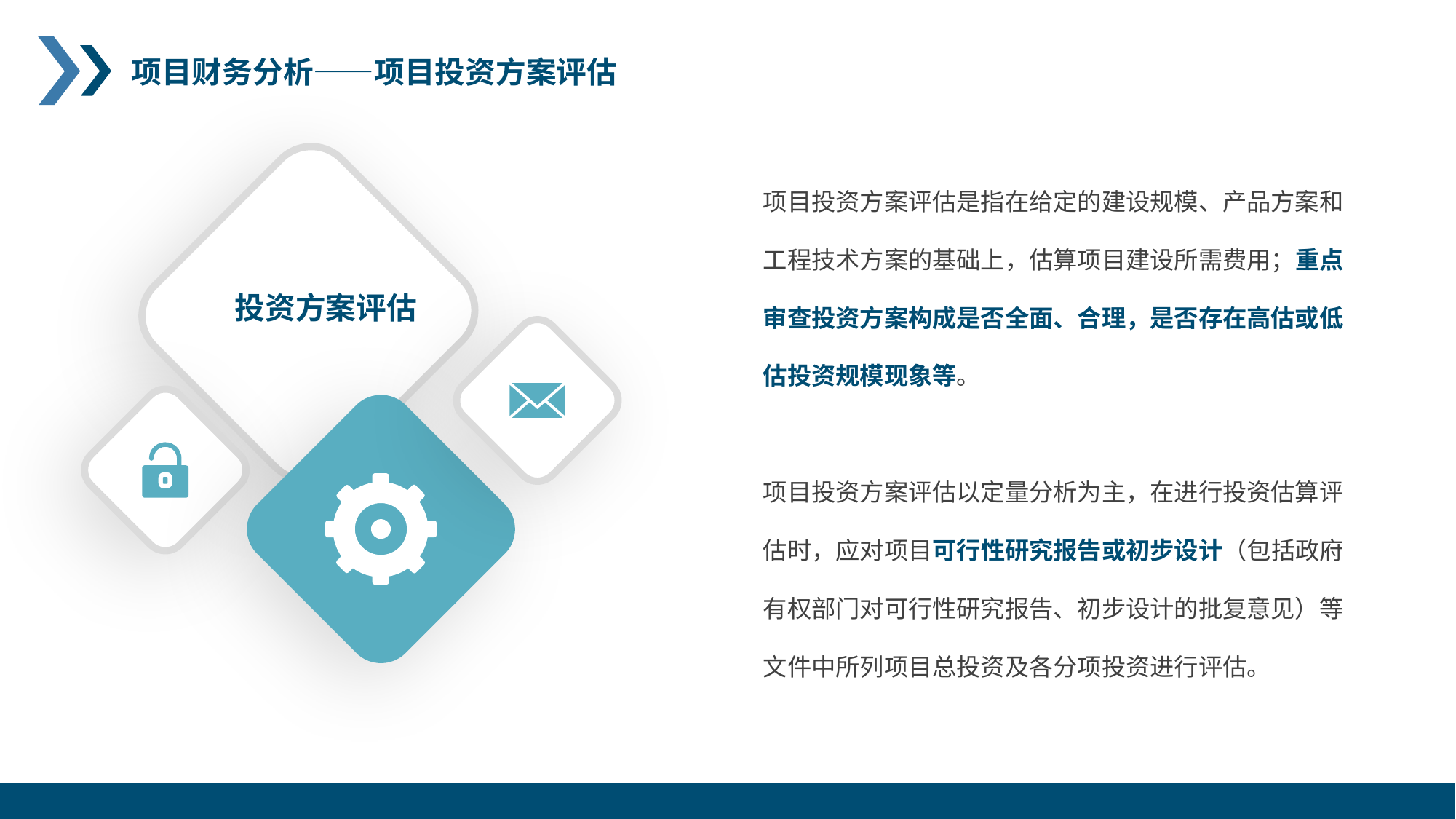

项目财务分析——项目投资方案评估
项目投资方案评估是指在给定的建设规模、产品方案和工程技术方案的基础上，估算项目建设所需费用；重点审查投资方案构成是否全面、合理，是否存在高估或低估投资规模现象等。

项目投资方案评估以定量分析为主，在进行投资估算评估时，应对项目可行性研究报告或初步设计（包括政府有权部门对可行性研究报告、初步设计的批复意见）等文件中所列项目总投资及各分项投资进行评估。

投资方案评估